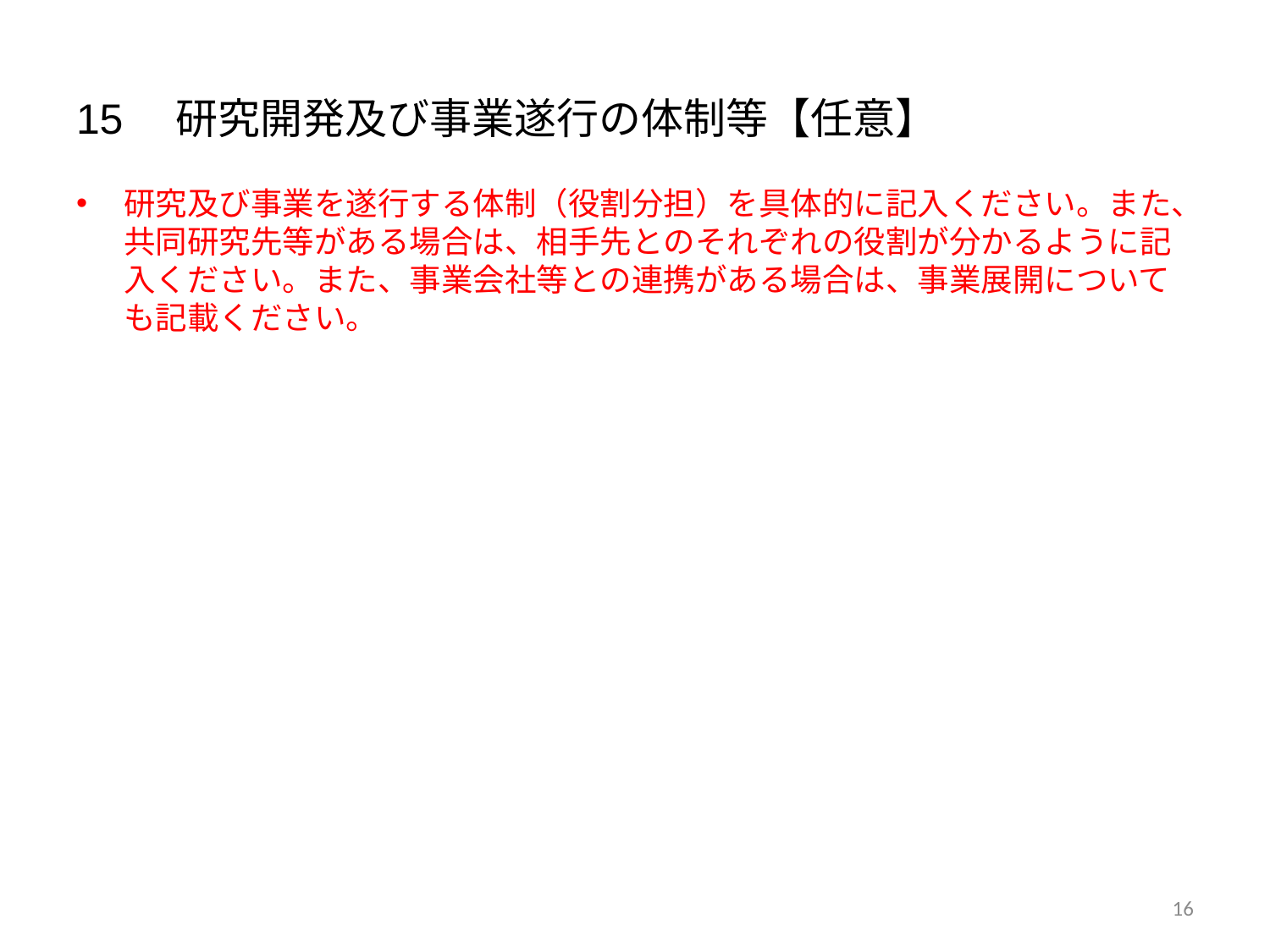

# 15　研究開発及び事業遂行の体制等【任意】
研究及び事業を遂行する体制（役割分担）を具体的に記入ください。また、共同研究先等がある場合は、相手先とのそれぞれの役割が分かるように記入ください。また、事業会社等との連携がある場合は、事業展開についても記載ください。
16